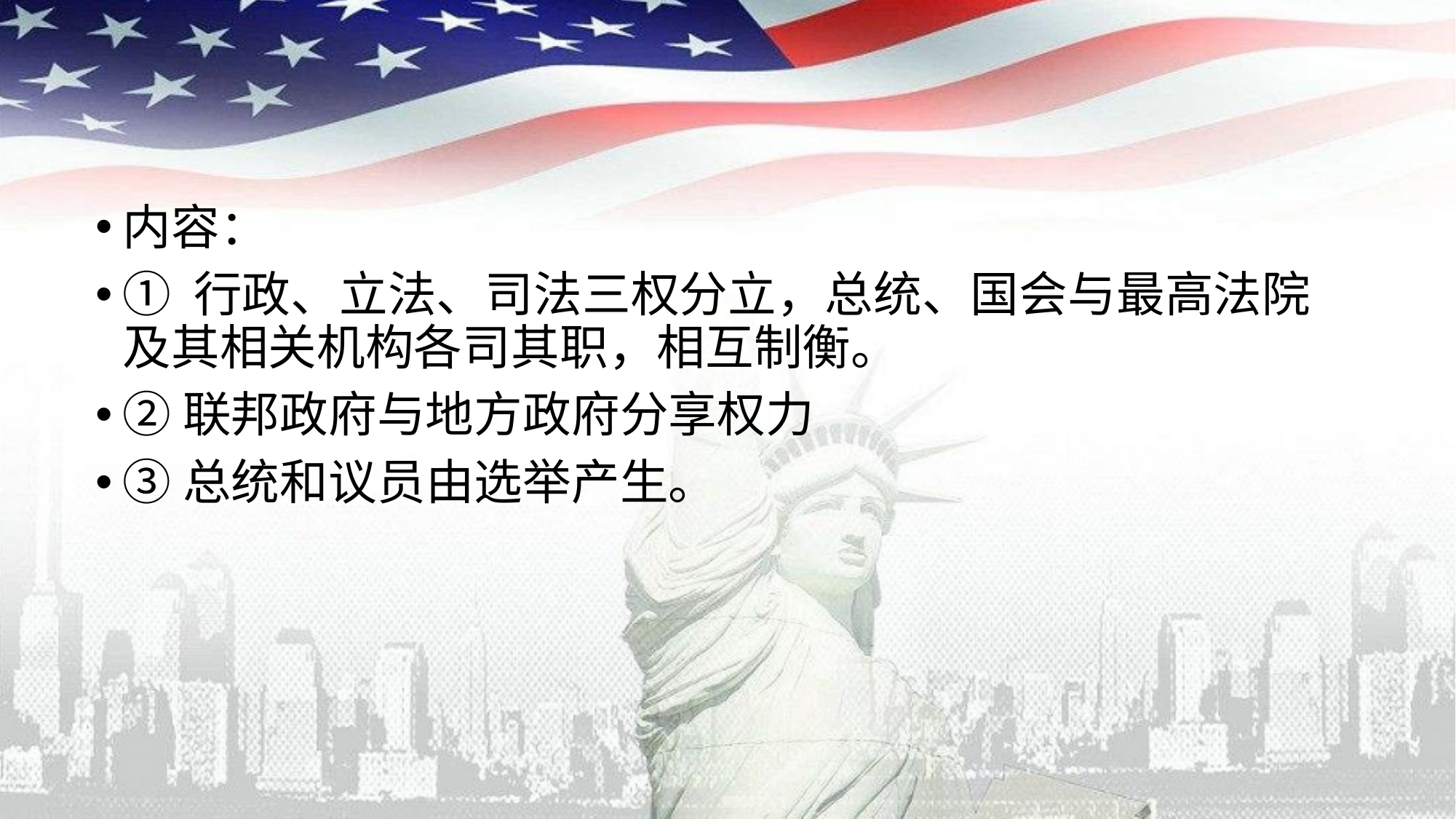

内容：
① 行政、立法、司法三权分立，总统、国会与最高法院及其相关机构各司其职，相互制衡。
②联邦政府与地方政府分享权力
③总统和议员由选举产生。